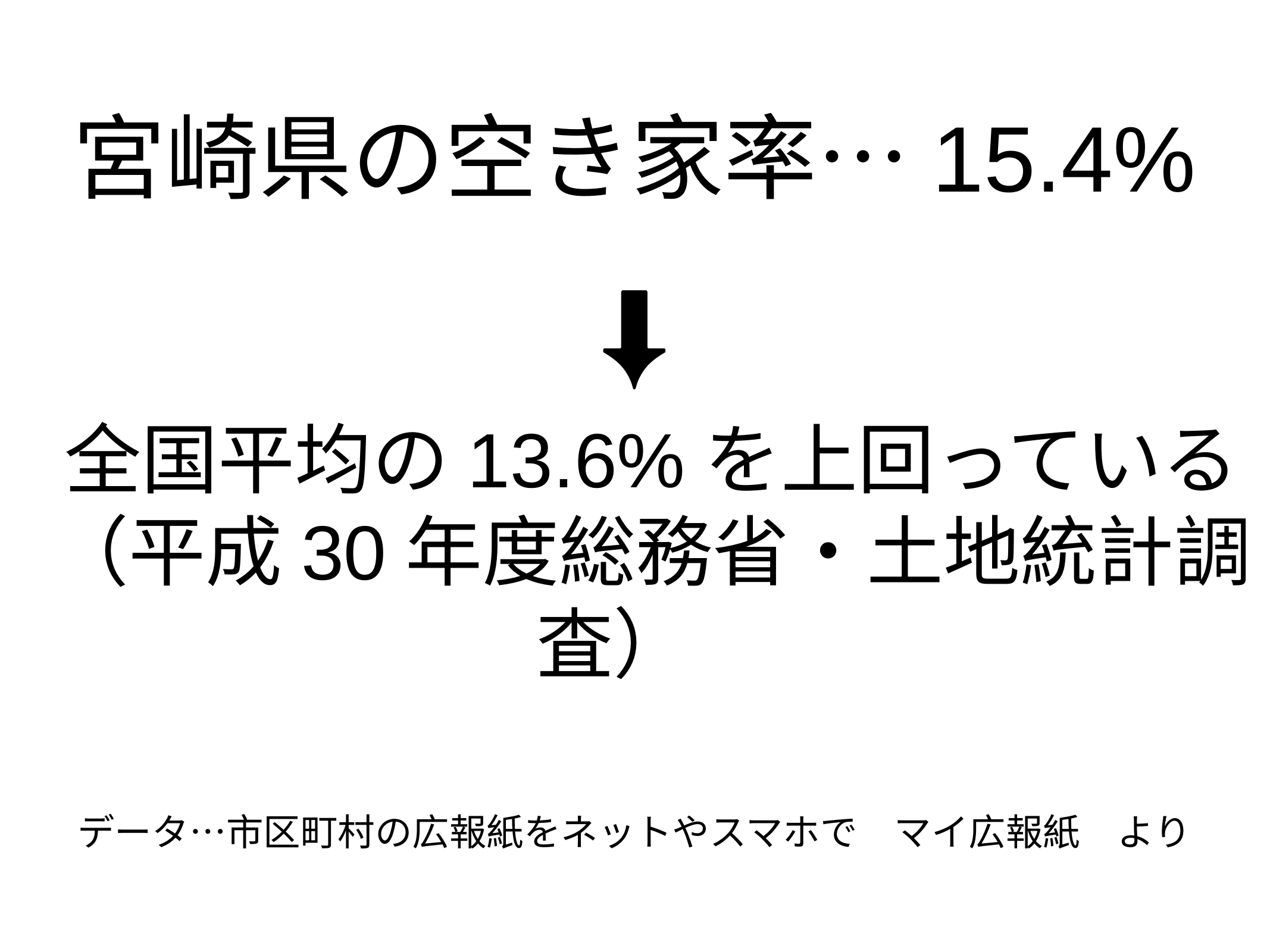

宮崎県の空き家率…15.4%
⬇︎
全国平均の13.6%を上回っている
（平成30年度総務省・土地統計調査）
データ…市区町村の広報紙をネットやスマホで　マイ広報紙　より